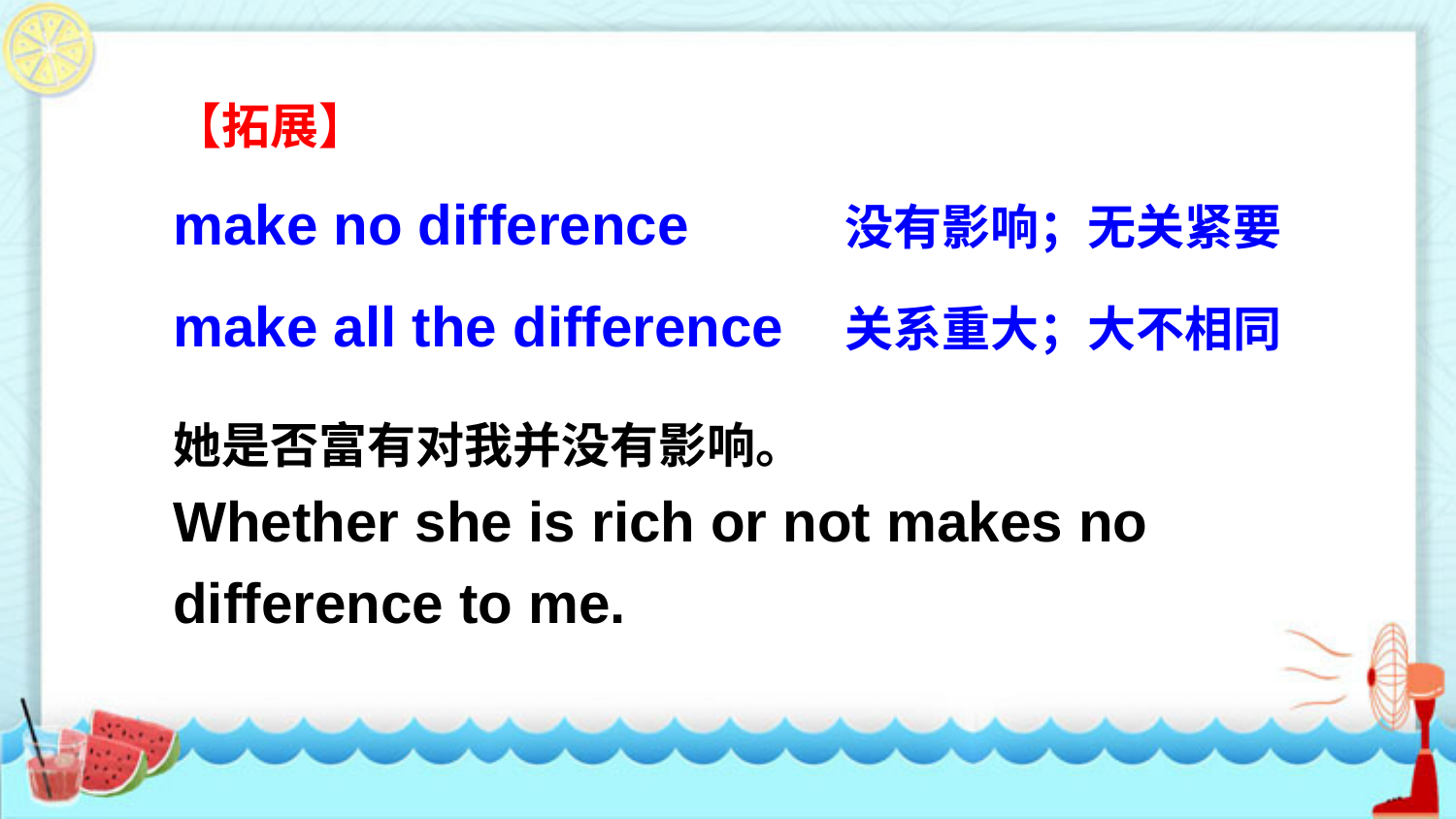

【拓展】
make no difference         没有影响；无关紧要
make all the difference   关系重大；大不相同
她是否富有对我并没有影响。
Whether she is rich or not makes no difference to me.